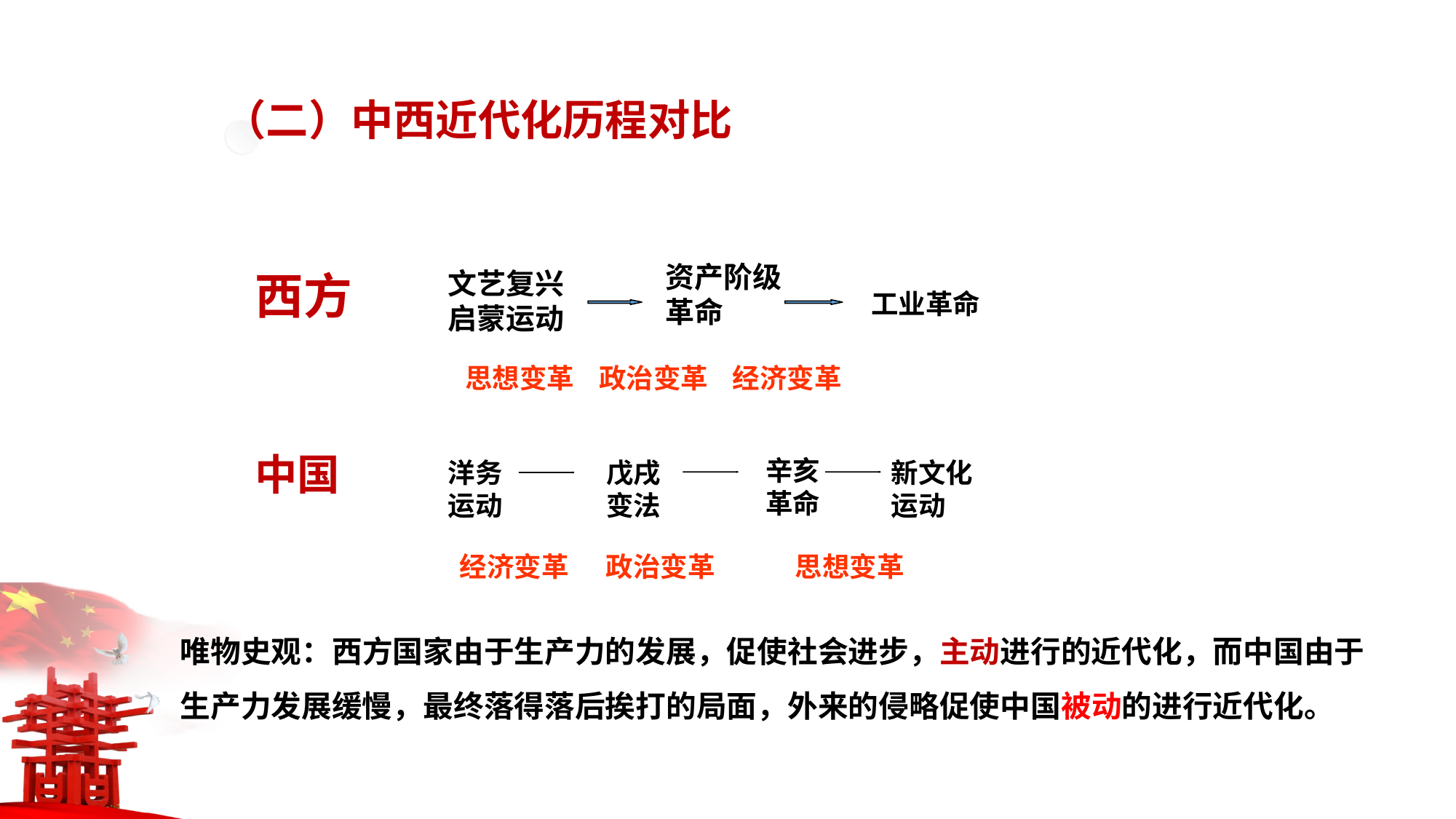

（二）中西近代化历程对比

资产阶级革命

文艺复兴启蒙运动

工业革命
西方

中国
思想变革    政治变革    经济变革
辛亥革命

新文化运动
洋务运动

戊戌变法

经济变革      政治变革             思想变革
唯物史观：西方国家由于生产力的发展，促使社会进步，主动进行的近代化，而中国由于
生产力发展缓慢，最终落得落后挨打的局面，外来的侵略促使中国被动的进行近代化。